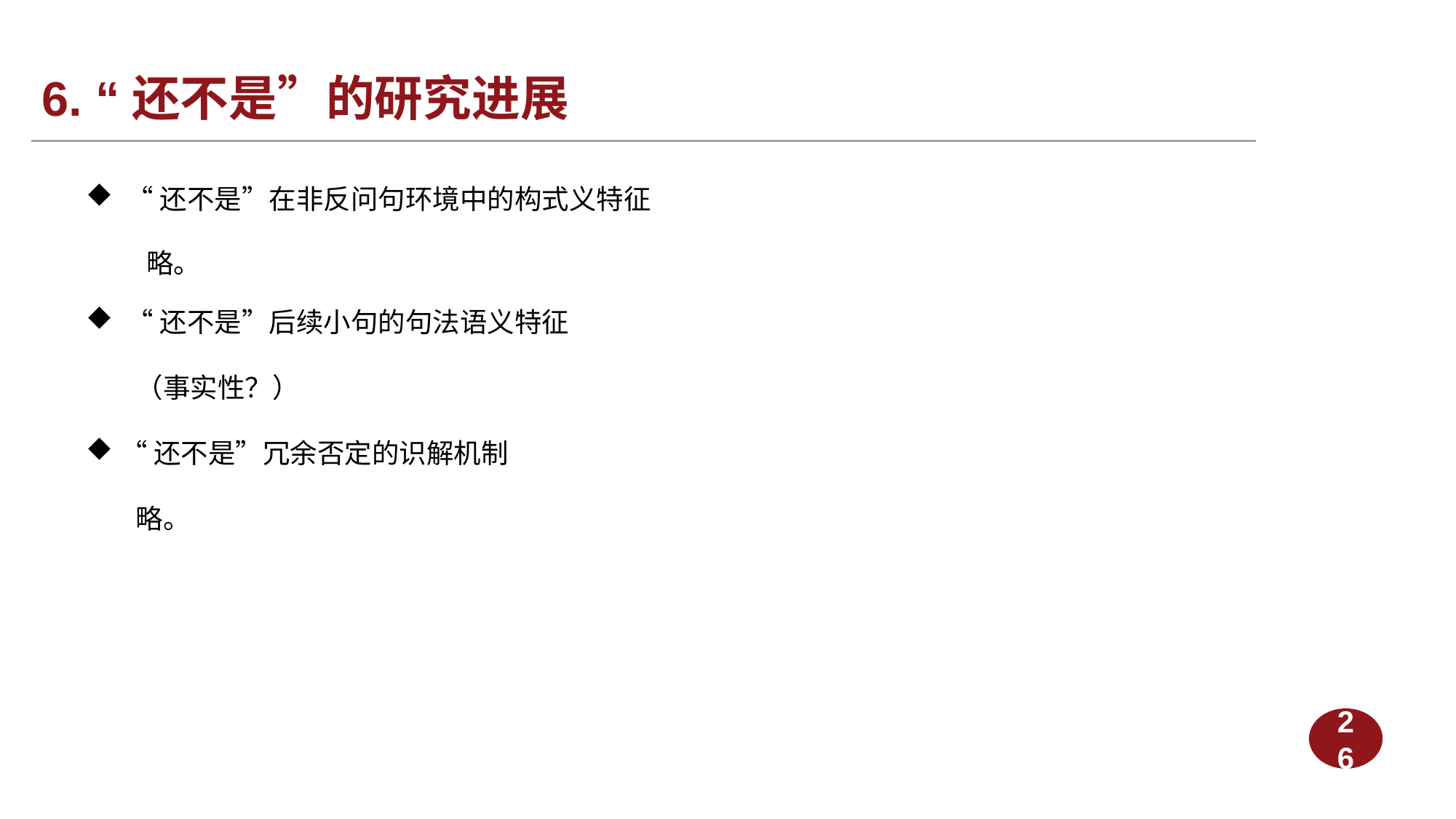

# 6. “还不是”的研究进展

 “还不是”在非反问句环境中的构式义特征

略。
 “还不是”后续小句的句法语义特征

       （事实性？）

“还不是”冗余否定的识解机制

       略。
26